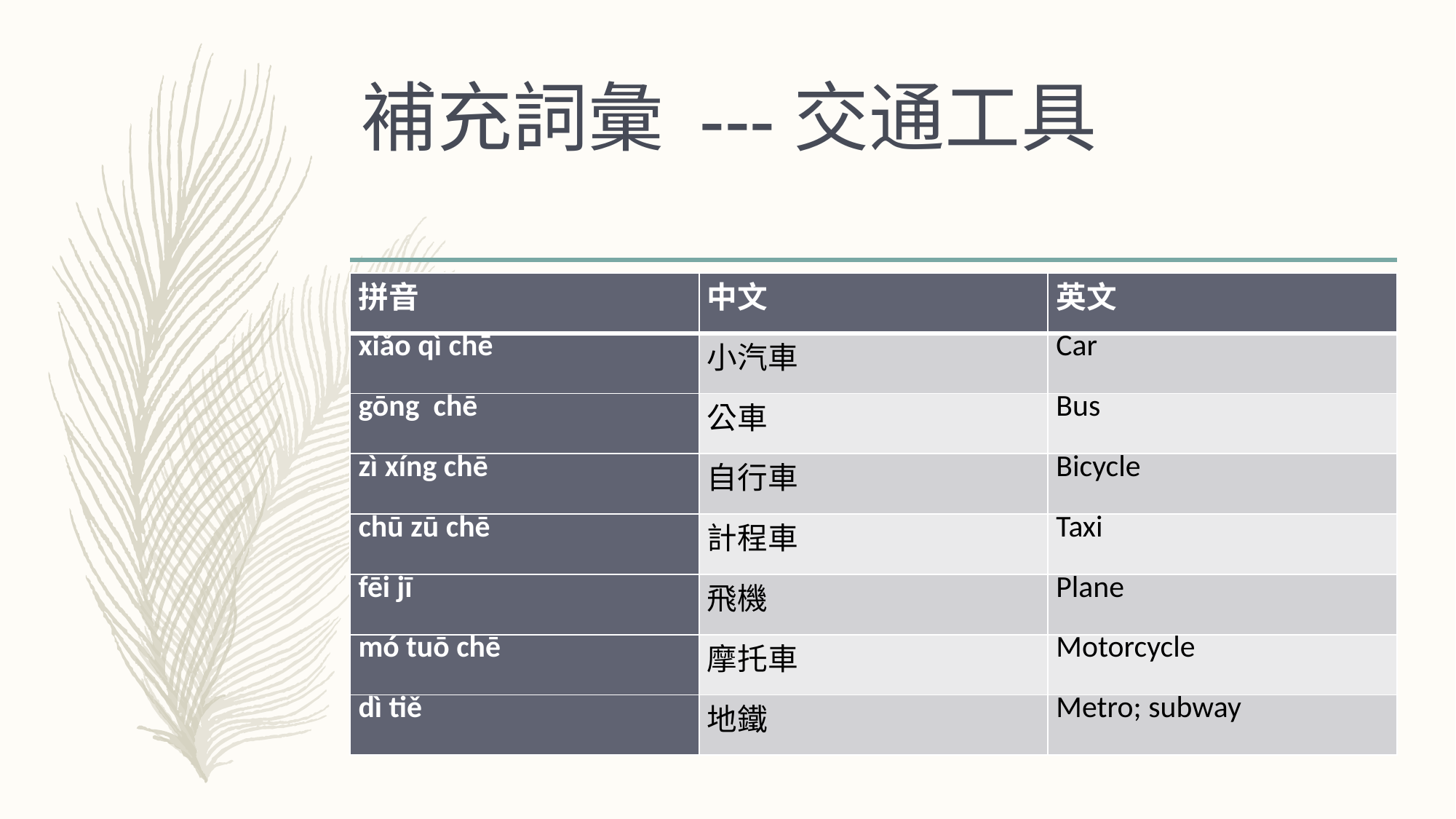

# 補充詞彙 ---交通工具
| 拼音 | 中文 | 英文 |
| --- | --- | --- |
| xiǎo qì chē | 小汽車 | Car |
| gōng chē | 公車 | Bus |
| zì xíng chē | 自行車 | Bicycle |
| chū zū chē | 計程車 | Taxi |
| fēi jī | 飛機 | Plane |
| mó tuō chē | 摩托車 | Motorcycle |
| dì tiě | 地鐵 | Metro; subway |